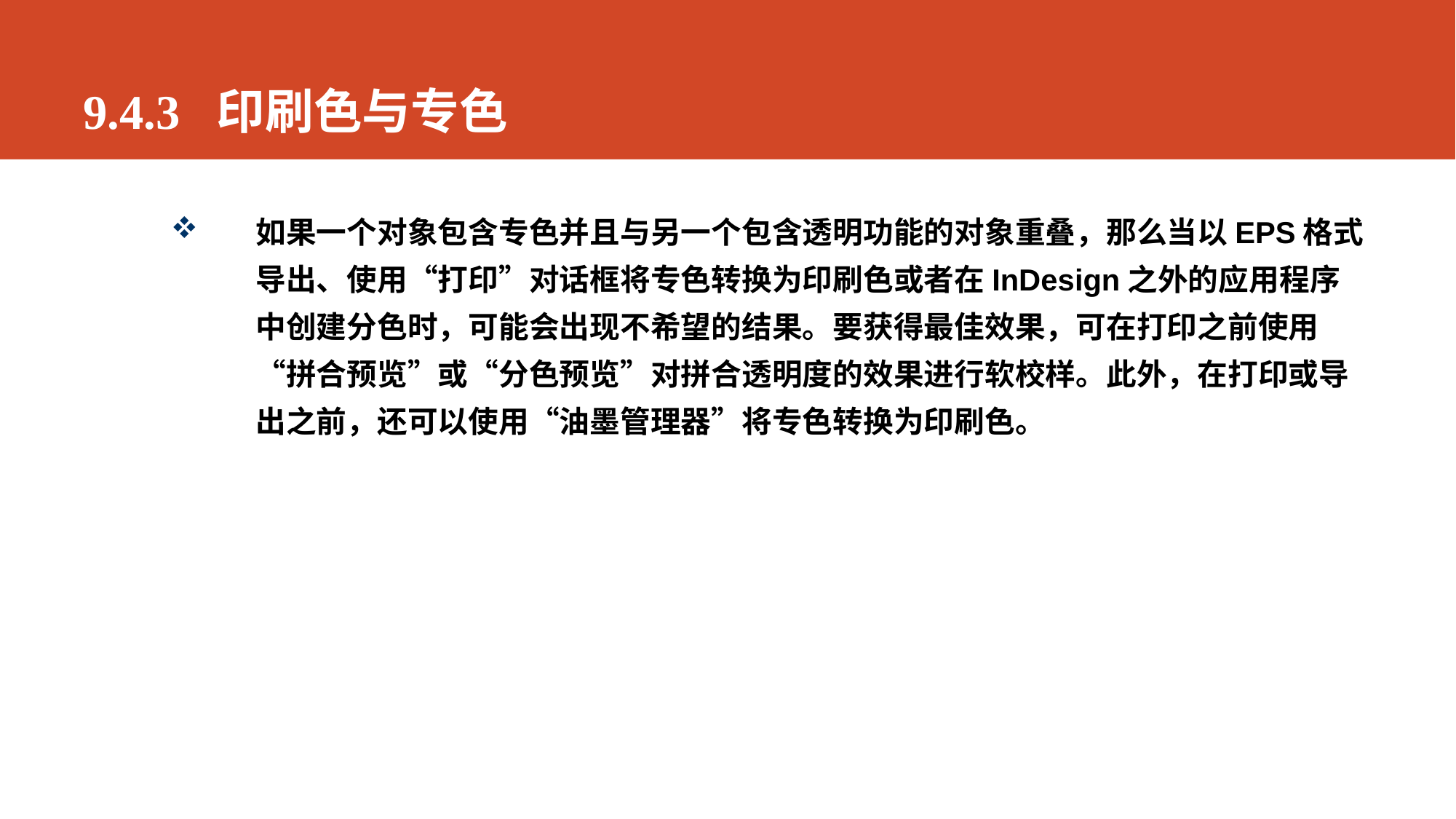

# 9.4.3  印刷色与专色
如果一个对象包含专色并且与另一个包含透明功能的对象重叠，那么当以EPS格式导出、使用“打印”对话框将专色转换为印刷色或者在InDesign之外的应用程序中创建分色时，可能会出现不希望的结果。要获得最佳效果，可在打印之前使用“拼合预览”或“分色预览”对拼合透明度的效果进行软校样。此外，在打印或导出之前，还可以使用“油墨管理器”将专色转换为印刷色。